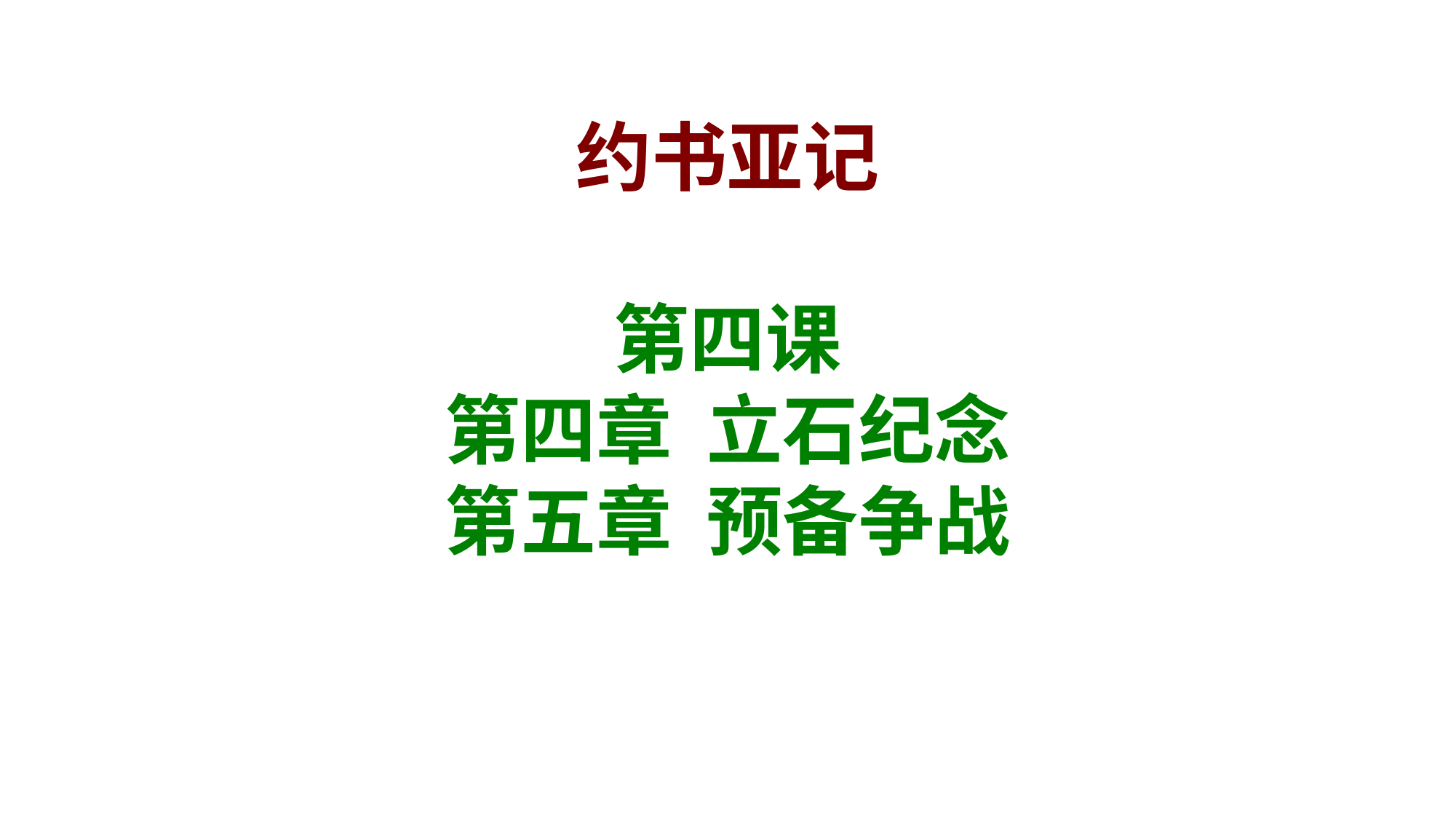

# 约书亚记 第四课 第四章  立石纪念 第五章  预备争战